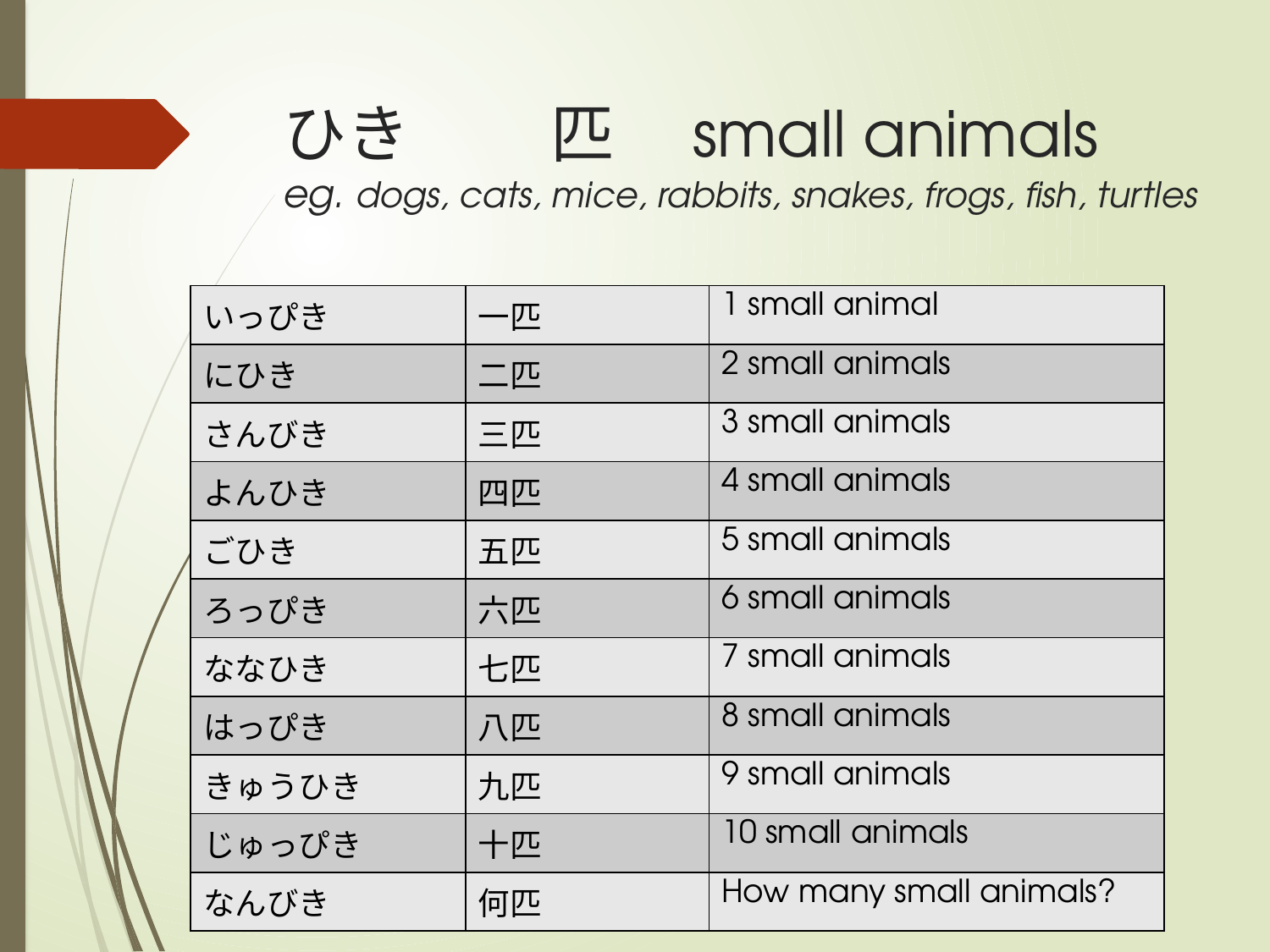

# ひき 　　匹　small animals eg. dogs, cats, mice, rabbits, snakes, frogs, fish, turtles
| いっぴき | 一匹 | 1 small animal |
| --- | --- | --- |
| にひき | 二匹 | 2 small animals |
| さんびき | 三匹 | 3 small animals |
| よんひき | 四匹 | 4 small animals |
| ごひき | 五匹 | 5 small animals |
| ろっぴき | 六匹 | 6 small animals |
| ななひき | 七匹 | 7 small animals |
| はっぴき | 八匹 | 8 small animals |
| きゅうひき | 九匹 | 9 small animals |
| じゅっぴき | 十匹 | 10 small animals |
| なんびき | 何匹 | How many small animals? |